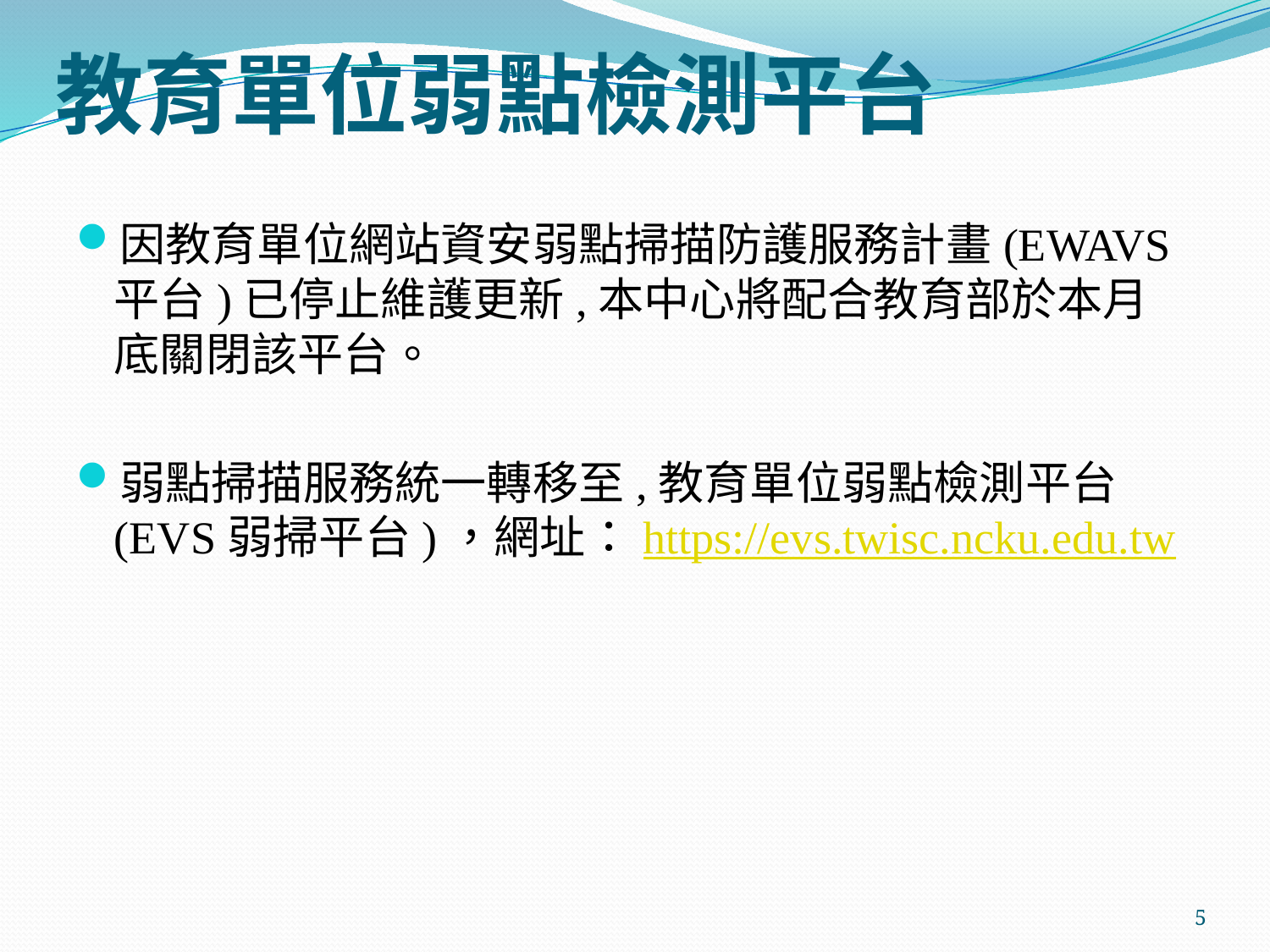

# 教育單位弱點檢測平台
因教育單位網站資安弱點掃描防護服務計畫(EWAVS平台)已停止維護更新,本中心將配合教育部於本月底關閉該平台。

弱點掃描服務統一轉移至,教育單位弱點檢測平台(EVS弱掃平台)，網址：https://evs.twisc.ncku.edu.tw

5